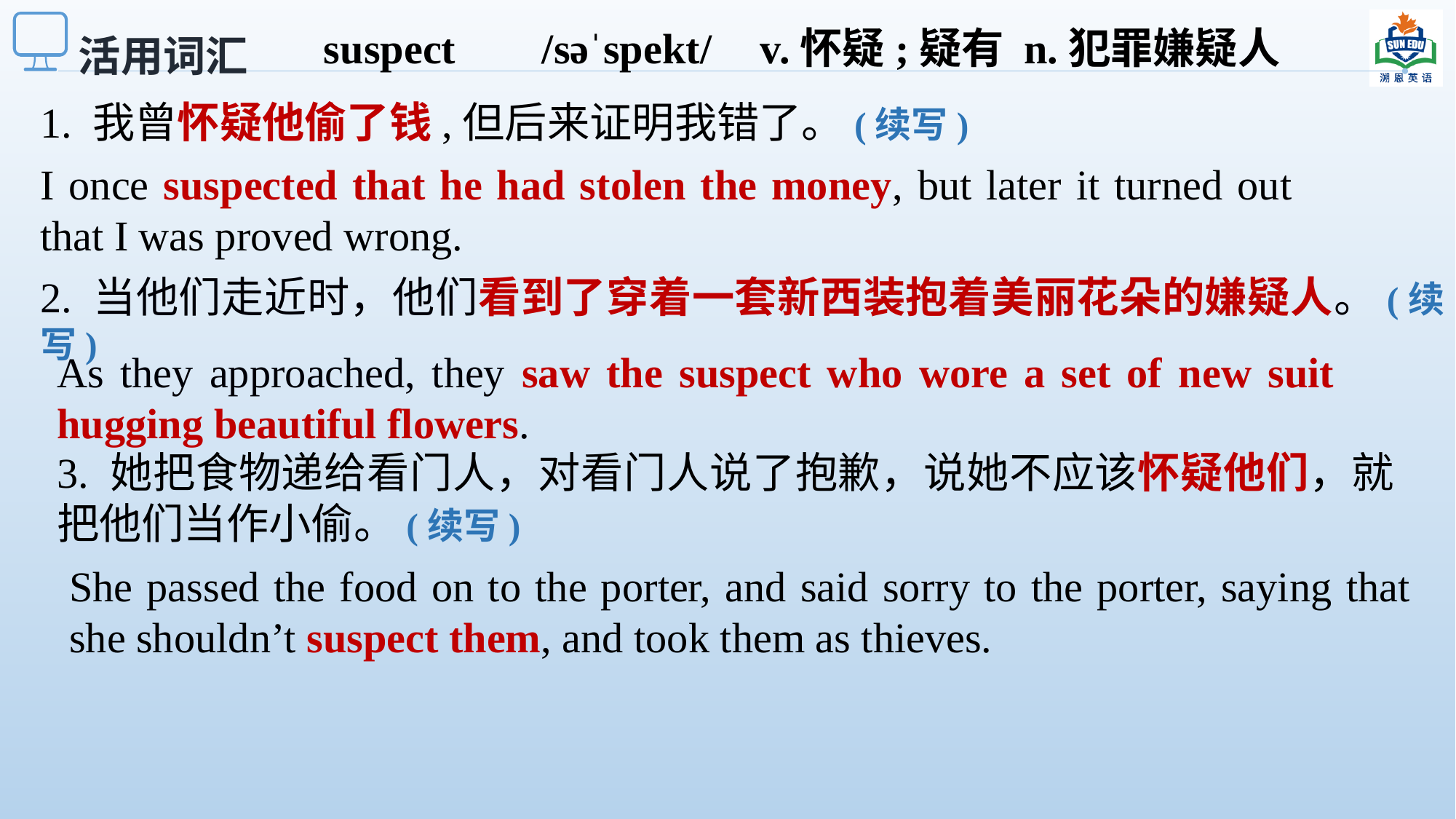

suspect	/səˈspekt/	v.怀疑;疑有 n.犯罪嫌疑人
活用词汇
1. 我曾怀疑他偷了钱,但后来证明我错了。(续写)

I once suspected that he had stolen the money, but later it turned out that I was proved wrong.
2. 当他们走近时，他们看到了穿着一套新西装抱着美丽花朵的嫌疑人。(续写)

As they approached, they saw the suspect who wore a set of new suit hugging beautiful flowers.
3. 她把食物递给看门人，对看门人说了抱歉，说她不应该怀疑他们，就把他们当作小偷。(续写)

She passed the food on to the porter, and said sorry to the porter, saying that she shouldn’t suspect them, and took them as thieves.